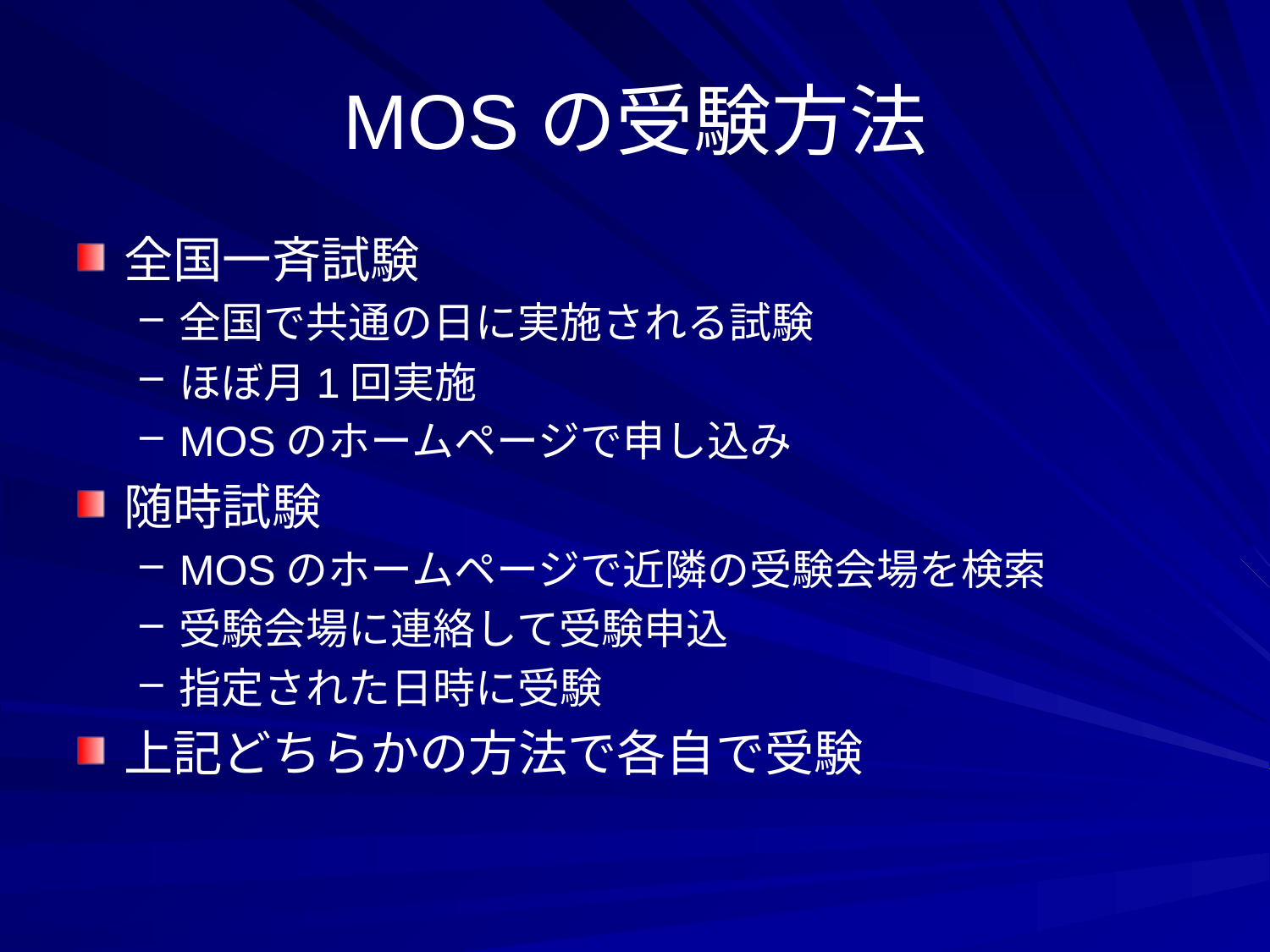

# MOSの受験方法
全国一斉試験
全国で共通の日に実施される試験
ほぼ月1回実施
MOSのホームページで申し込み
随時試験
MOSのホームページで近隣の受験会場を検索
受験会場に連絡して受験申込
指定された日時に受験
上記どちらかの方法で各自で受験